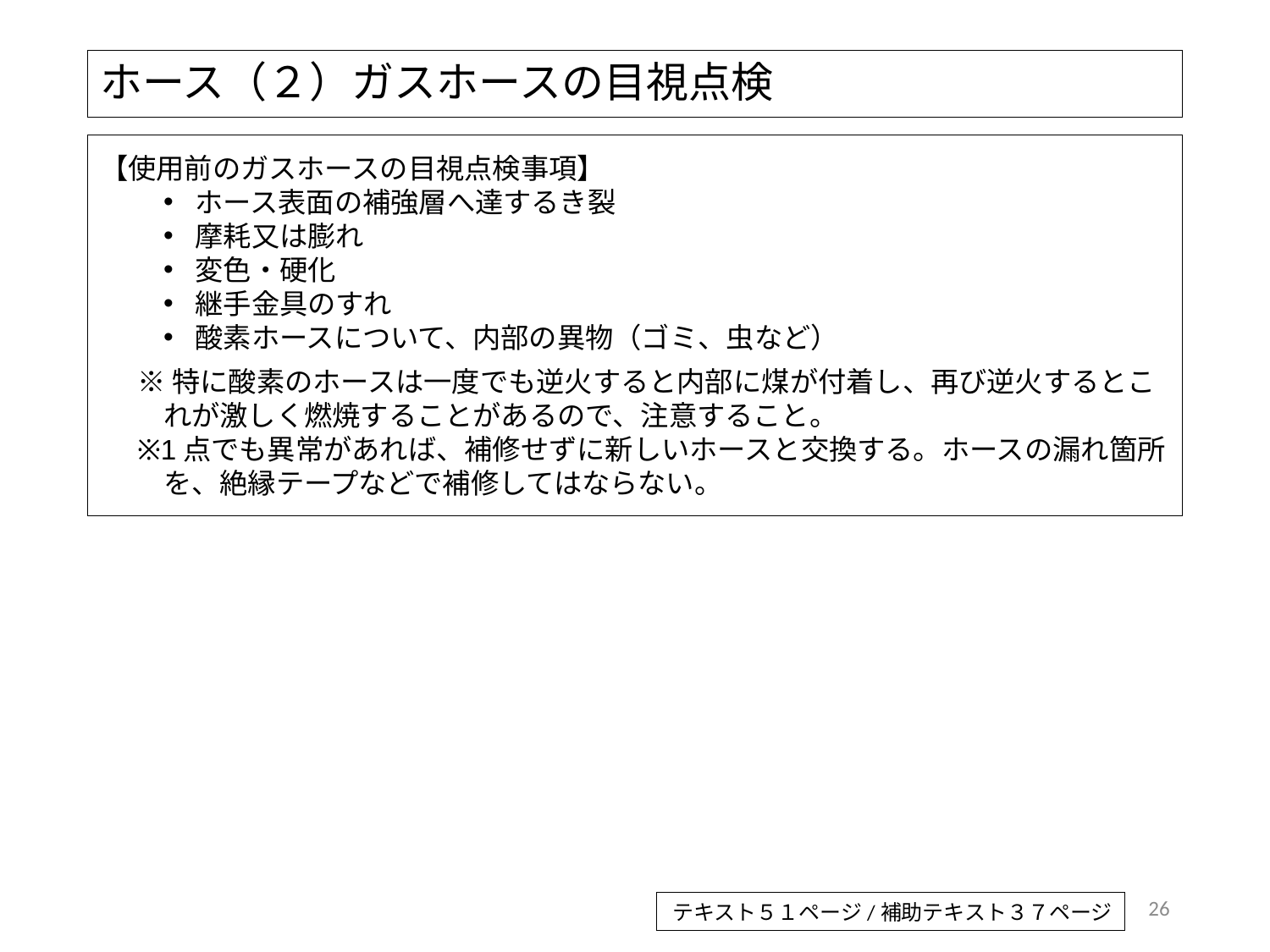

# ホース（２）ガスホースの目視点検
【使用前のガスホースの目視点検事項】
ホース表面の補強層へ達するき裂
摩耗又は膨れ
変色・硬化
継手金具のすれ
酸素ホースについて、内部の異物（ゴミ、虫など）
※特に酸素のホースは一度でも逆火すると内部に煤が付着し、再び逆火するとこれが激しく燃焼することがあるので、注意すること。
※1点でも異常があれば、補修せずに新しいホースと交換する。ホースの漏れ箇所を、絶縁テープなどで補修してはならない。
26
テキスト５１ページ/補助テキスト３７ページ